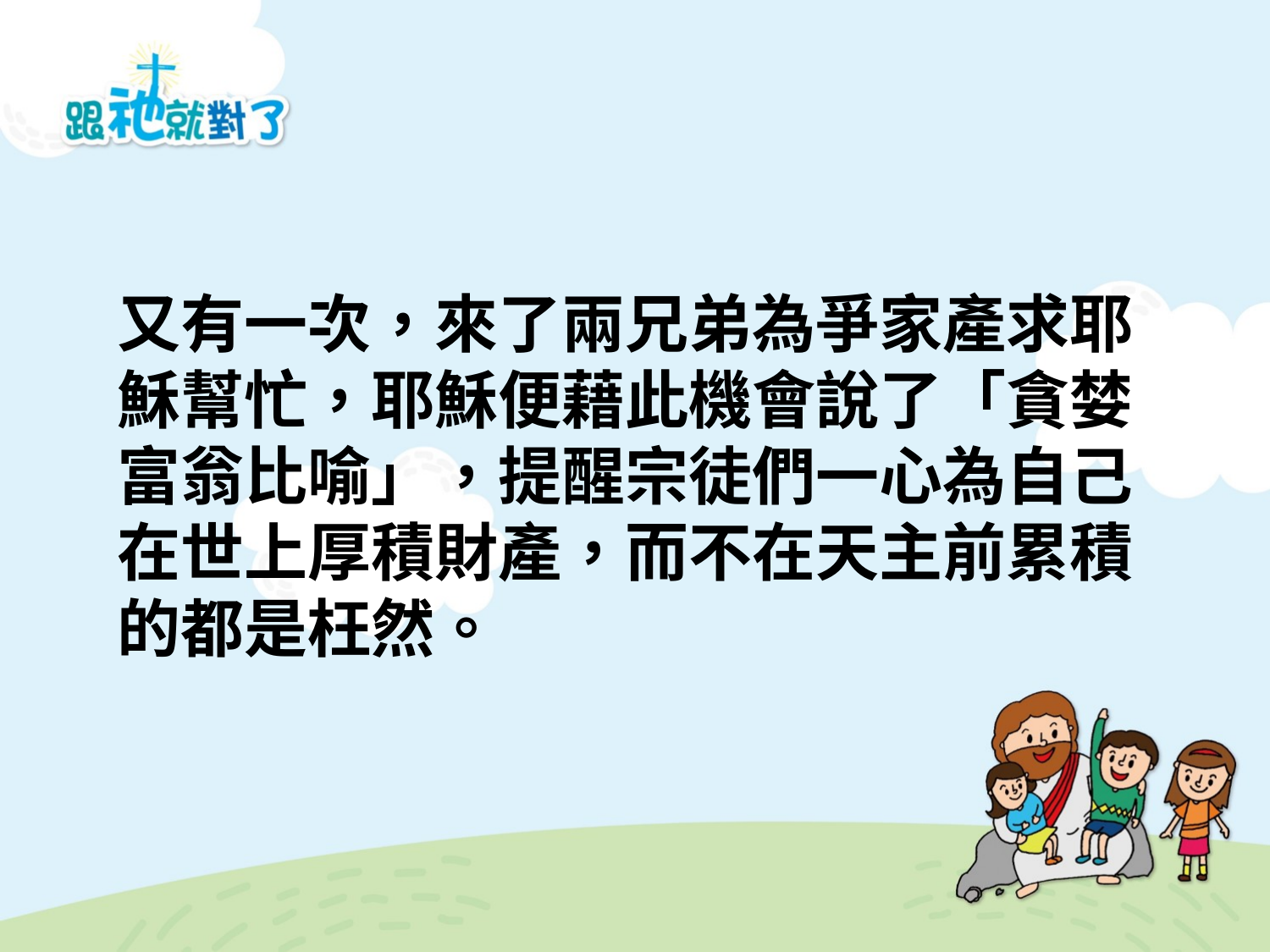

又有一次，來了兩兄弟為爭家產求耶穌幫忙，耶穌便藉此機會說了「貪婪富翁比喻」，提醒宗徒們一心為自己在世上厚積財產，而不在天主前累積的都是枉然。